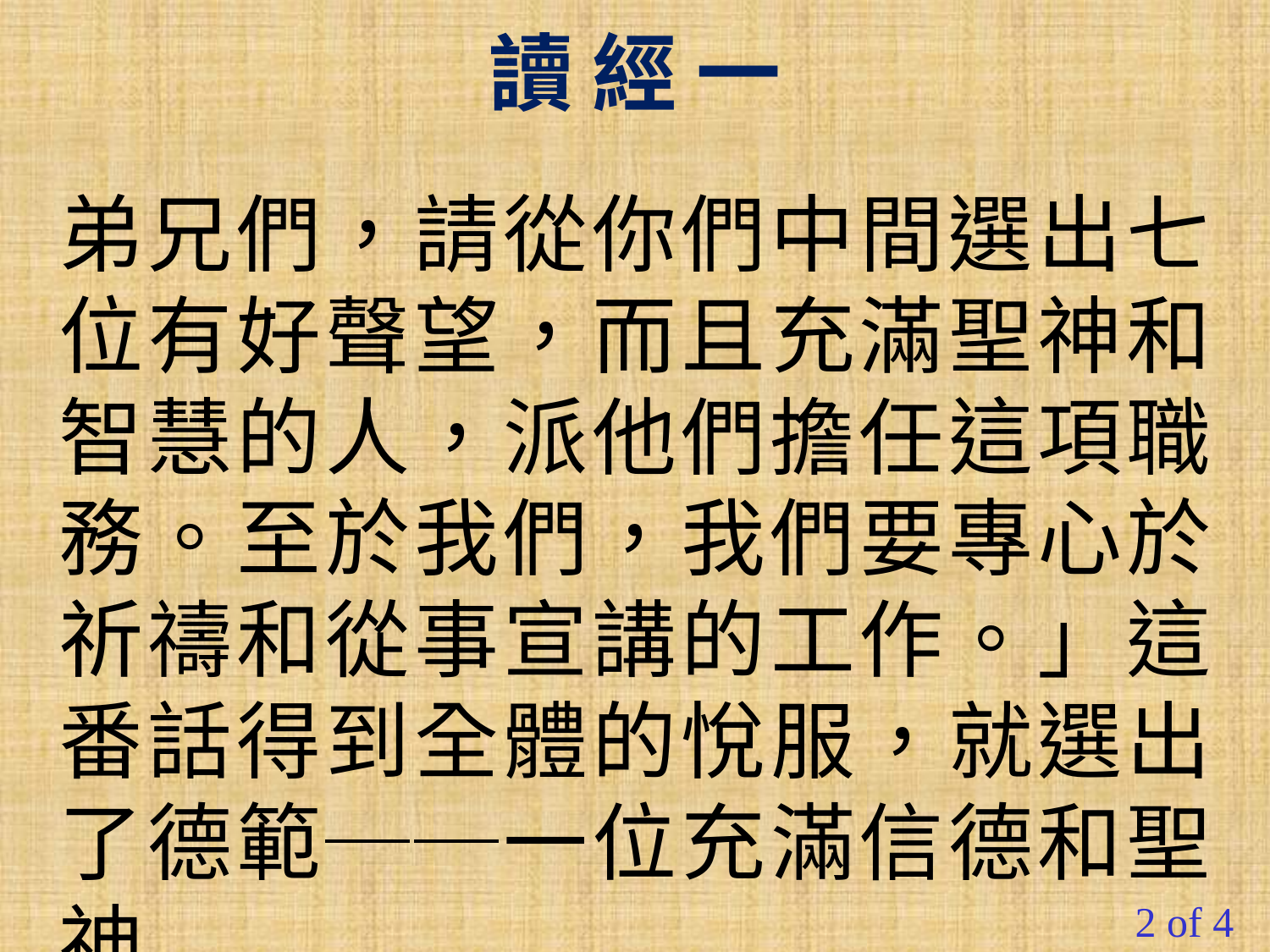

讀 經 一

弟兄們，請從你們中間選出七位有好聲望，而且充滿聖神和智慧的人，派他們擔任這項職務。至於我們，我們要專心於祈禱和從事宣講的工作。」這番話得到全體的悅服，就選出了德範──一位充滿信德和聖神
#
2 of 4